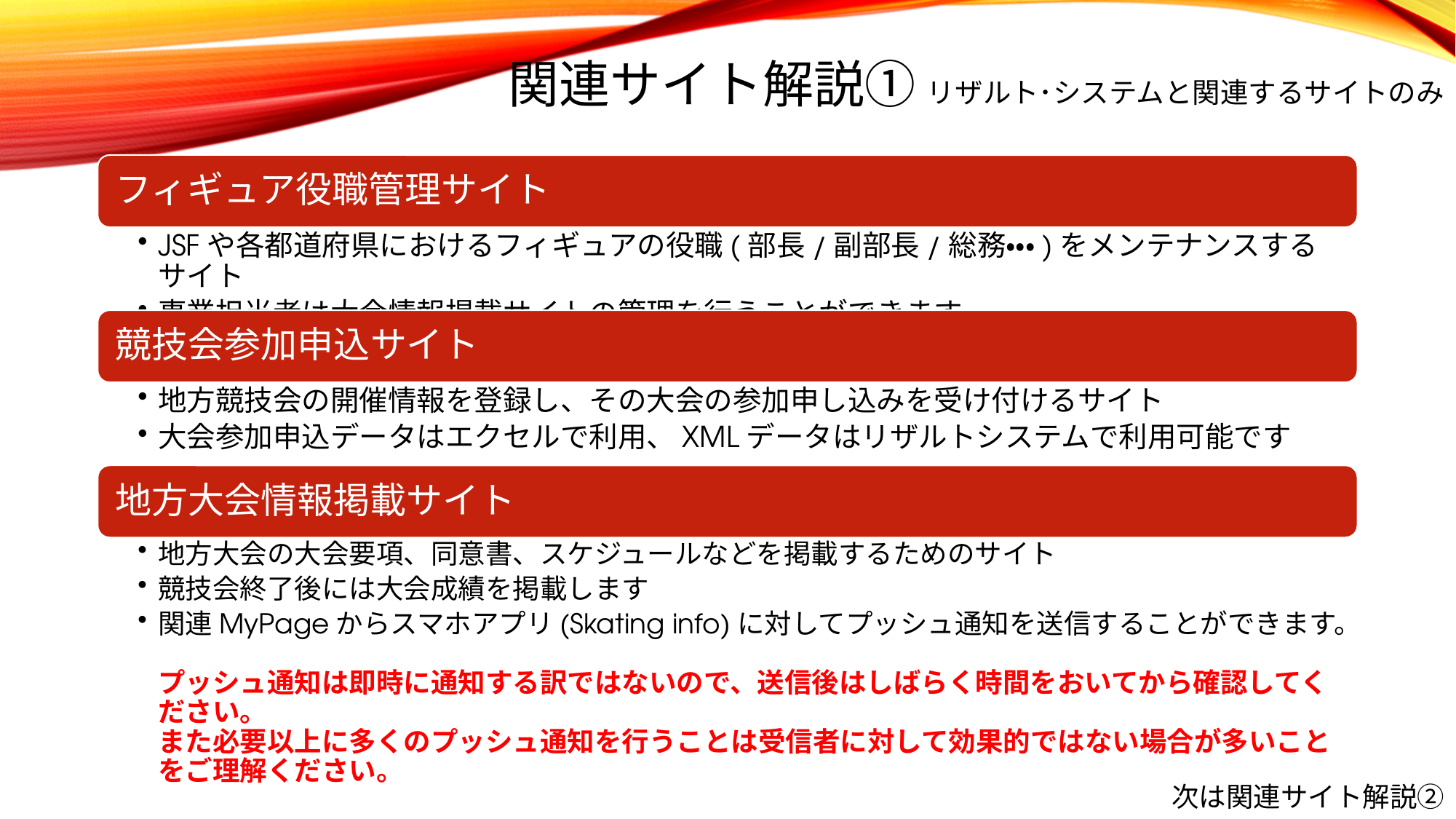

# 関連サイト解説① リザルト･システムと関連するサイトのみ
フィギュア役職管理サイト
JSFや各都道府県におけるフィギュアの役職(部長/副部長/総務・・・)をメンテナンスするサイト
事業担当者は大会情報掲載サイトの管理を行うことができます
競技会参加申込サイト
地方競技会の開催情報を登録し、その大会の参加申し込みを受け付けるサイト
大会参加申込データはエクセルで利用、XMLデータはリザルトシステムで利用可能です
地方大会情報掲載サイト
地方大会の大会要項、同意書、スケジュールなどを掲載するためのサイト
競技会終了後には大会成績を掲載します
関連MyPageからスマホアプリ(Skating info)に対してプッシュ通知を送信することができます。
プッシュ通知は即時に通知する訳ではないので、送信後はしばらく時間をおいてから確認してください。
また必要以上に多くのプッシュ通知を行うことは受信者に対して効果的ではない場合が多いことをご理解ください。
次は関連サイト解説➁